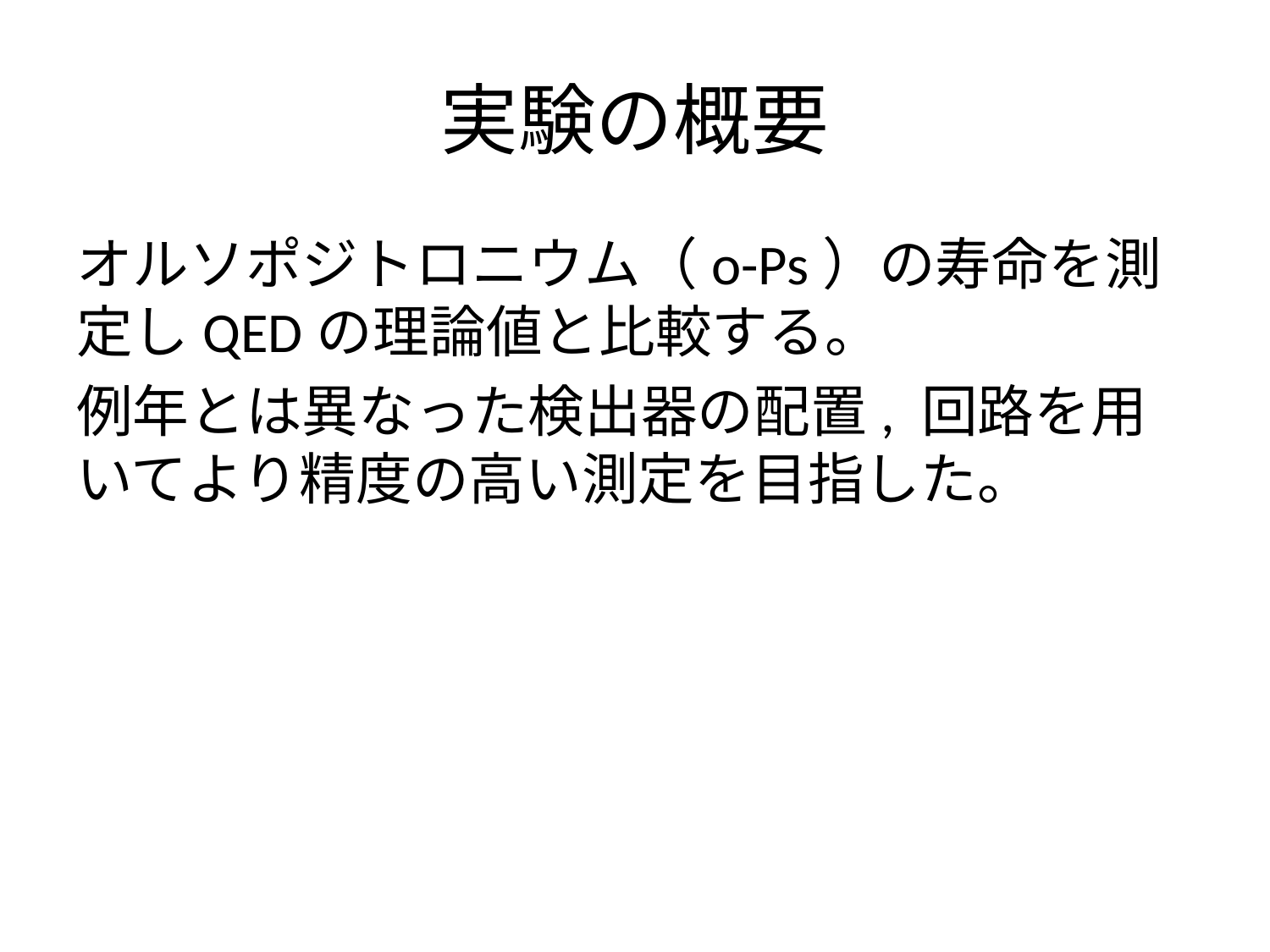

# 実験の概要
オルソポジトロニウム（o-Ps）の寿命を測定しQEDの理論値と比較する。
例年とは異なった検出器の配置, 回路を用いてより精度の高い測定を目指した。